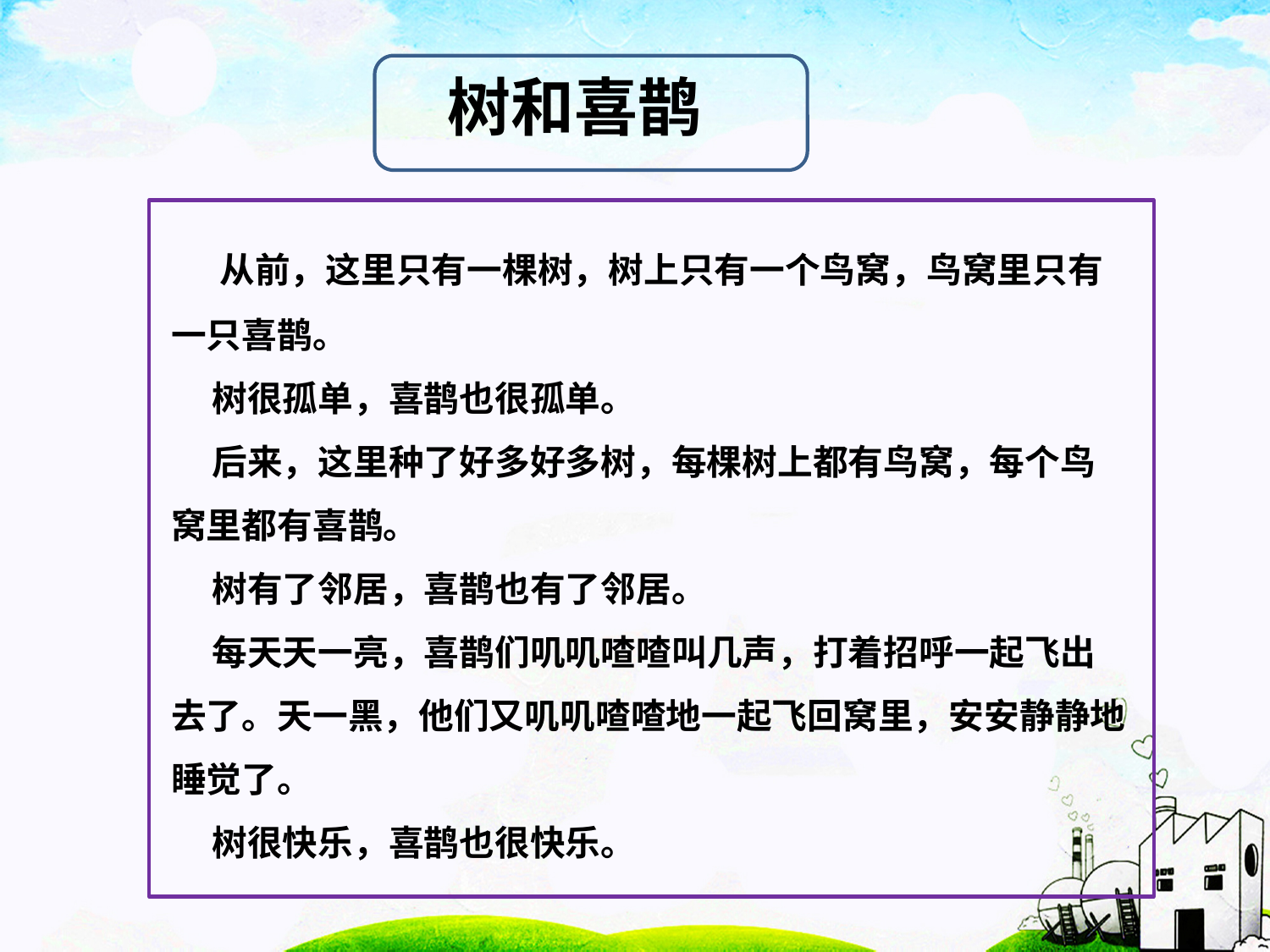

树和喜鹊

    从前，这里只有一棵树，树上只有一个鸟窝，鸟窝里只有一只喜鹊。
    树很孤单，喜鹊也很孤单。
    后来，这里种了好多好多树，每棵树上都有鸟窝，每个鸟窝里都有喜鹊。
    树有了邻居，喜鹊也有了邻居。
    每天天一亮，喜鹊们叽叽喳喳叫几声，打着招呼一起飞出去了。天一黑，他们又叽叽喳喳地一起飞回窝里，安安静静地睡觉了。
    树很快乐，喜鹊也很快乐。